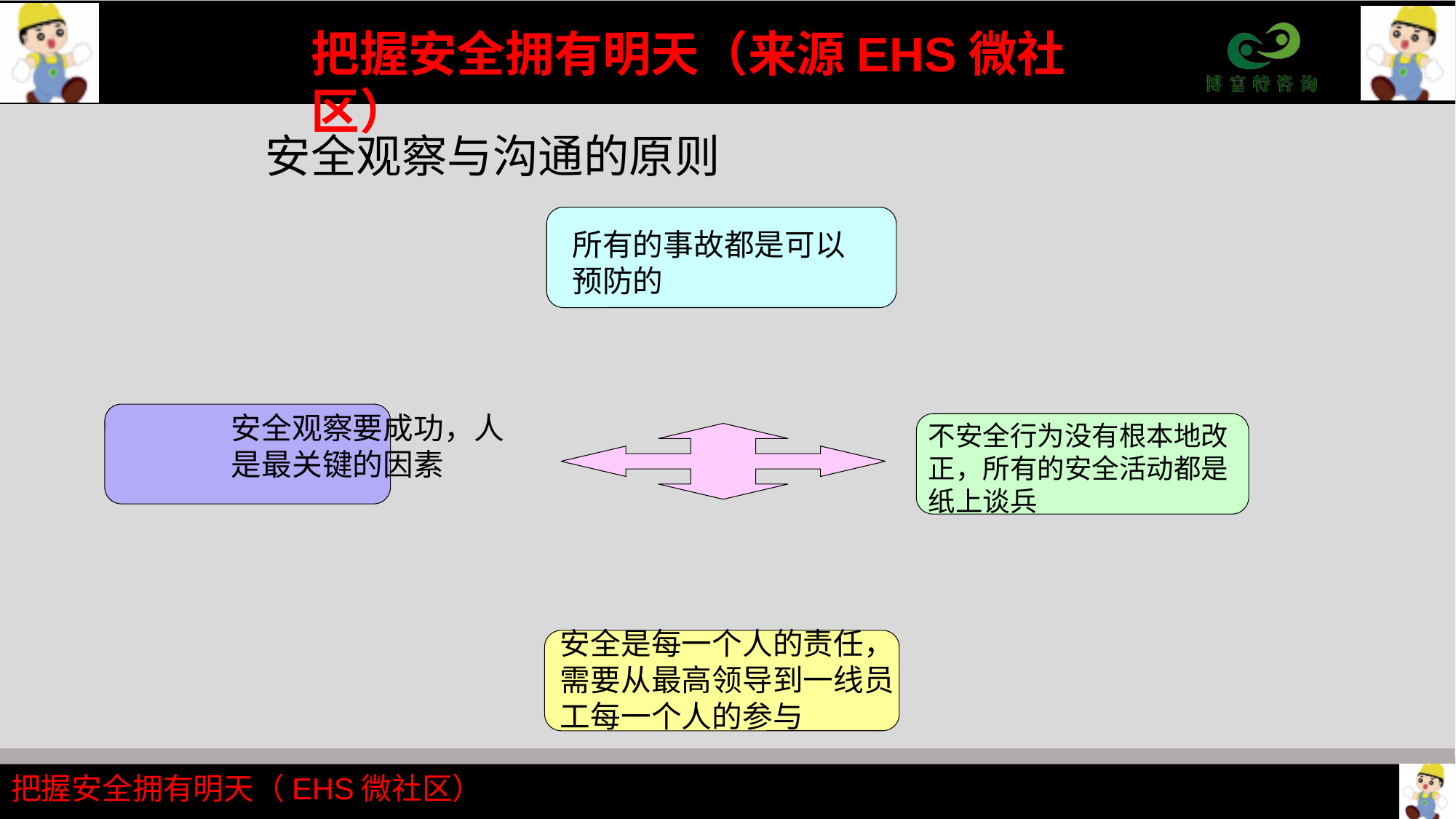

安全观察与沟通的原则

所有的事故都是可以预防的
安全观察要成功，人是最关键的因素

不安全行为没有根本地改正，所有的安全活动都是纸上谈兵

安全是每一个人的责任，需要从最高领导到一线员工每一个人的参与

27